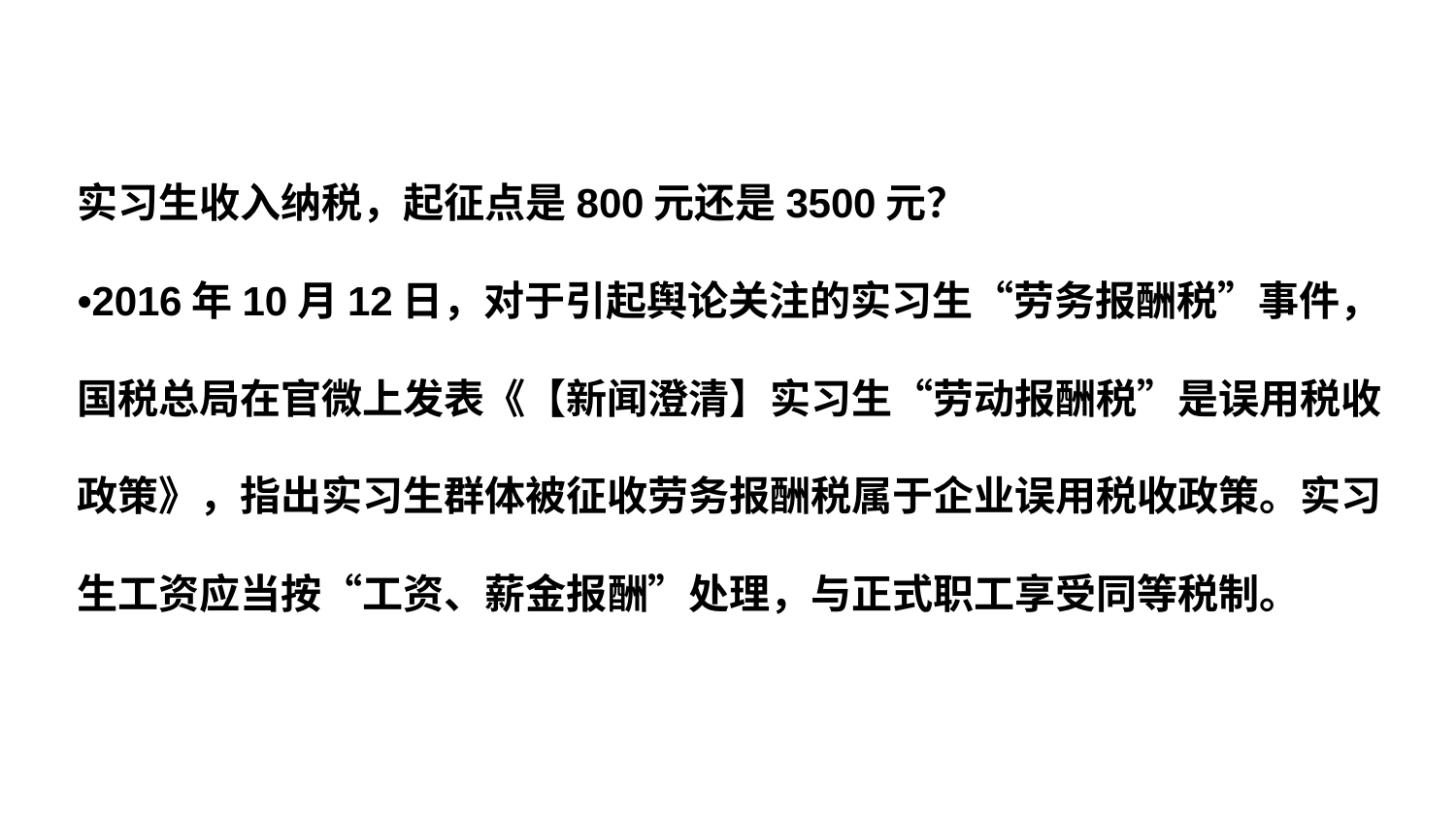

实习生收入纳税，起征点是800元还是3500元？
•2016年10月12日，对于引起舆论关注的实习生“劳务报酬税”事件，国税总局在官微上发表《【新闻澄清】实习生“劳动报酬税”是误用税收政策》，指出实习生群体被征收劳务报酬税属于企业误用税收政策。实习生工资应当按“工资、薪金报酬”处理，与正式职工享受同等税制。